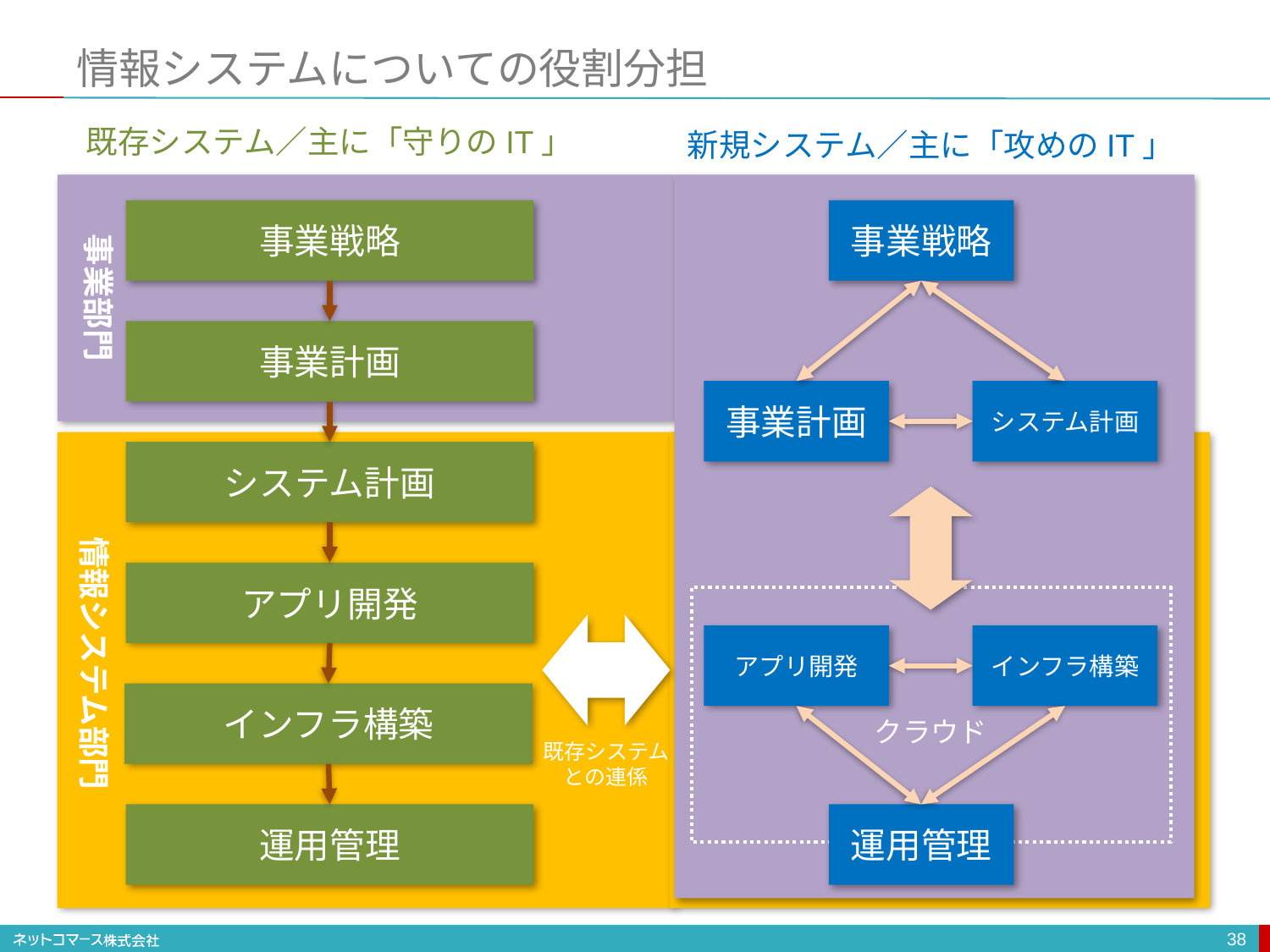

# 情報システムについての役割分担
既存システム／主に「守りのIT」
新規システム／主に「攻めのIT」

事業戦略
事業計画
システム計画

アプリ開発
インフラ構築
クラウド
既存システム
との連係
運用管理

事業戦略
事業部門
事業計画

システム計画
情報システム部門
アプリ開発
インフラ構築
運用管理
38